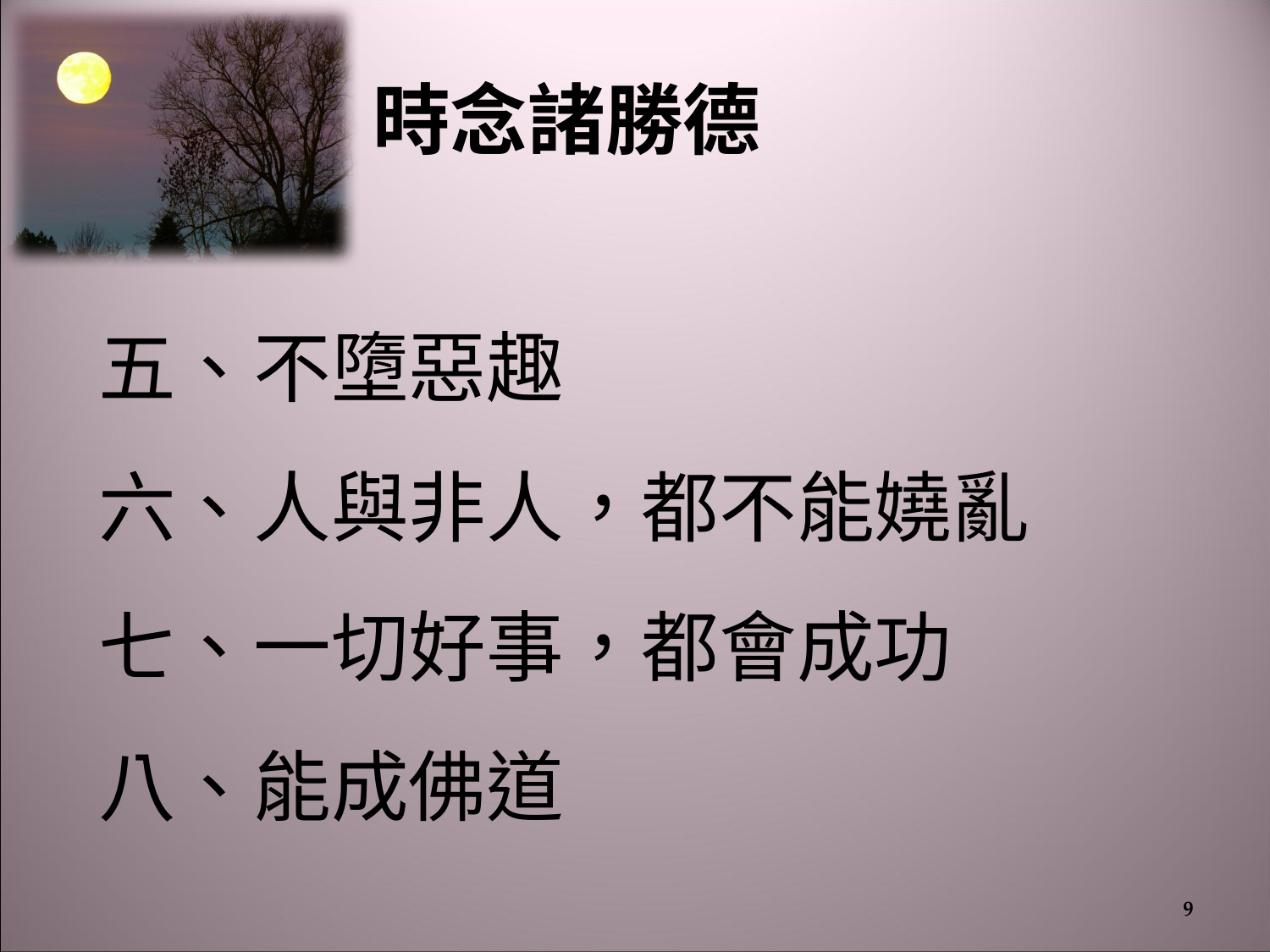

# 時念諸勝德
五、不墮惡趣
六、人與非人，都不能嬈亂
七、一切好事，都會成功
八、能成佛道

9